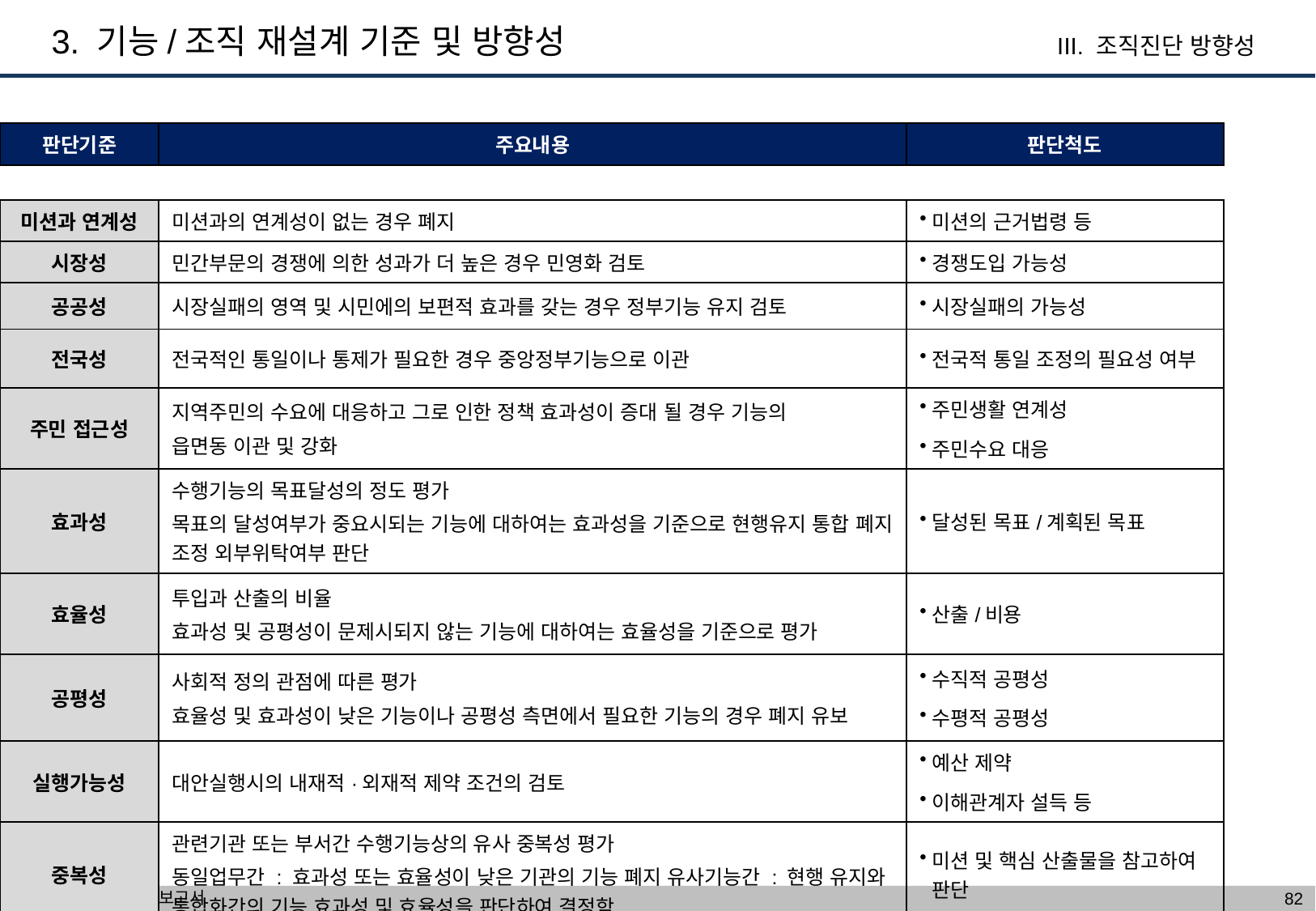

3. 기능/조직 재설계 기준 및 방향성
III. 조직진단 방향성
| 판단기준 | 주요내용 | 판단척도 |
| --- | --- | --- |
|  |  |  |
| 미션과 연계성 | 미션과의 연계성이 없는 경우 폐지 | 미션의 근거법령 등 |
| 시장성 | 민간부문의 경쟁에 의한 성과가 더 높은 경우 민영화 검토 | 경쟁도입 가능성 |
| 공공성 | 시장실패의 영역 및 시민에의 보편적 효과를 갖는 경우 정부기능 유지 검토 | 시장실패의 가능성 |
| 전국성 | 전국적인 통일이나 통제가 필요한 경우 중앙정부기능으로 이관 | 전국적 통일 조정의 필요성 여부 |
| 주민 접근성 | 지역주민의 수요에 대응하고 그로 인한 정책 효과성이 증대 될 경우 기능의 읍면동 이관 및 강화 | 주민생활 연계성 주민수요 대응 |
| 효과성 | 수행기능의 목표달성의 정도 평가 목표의 달성여부가 중요시되는 기능에 대하여는 효과성을 기준으로 현행유지 통합 폐지 조정 외부위탁여부 판단 | 달성된 목표/계획된 목표 |
| 효율성 | 투입과 산출의 비율 효과성 및 공평성이 문제시되지 않는 기능에 대하여는 효율성을 기준으로 평가 | 산출/비용 |
| 공평성 | 사회적 정의 관점에 따른 평가 효율성 및 효과성이 낮은 기능이나 공평성 측면에서 필요한 기능의 경우 폐지 유보 | 수직적 공평성 수평적 공평성 |
| 실행가능성 | 대안실행시의 내재적·외재적 제약 조건의 검토 | 예산 제약 이해관계자 설득 등 |
| 중복성 | 관련기관 또는 부서간 수행기능상의 유사 중복성 평가 동일업무간 : 효과성 또는 효율성이 낮은 기관의 기능 폐지 유사기능간 : 현행 유지와 통합화간의 기능 효과성 및 효율성을 판단하여 결정함 | 미션 및 핵심 산출물을 참고하여 판단 |